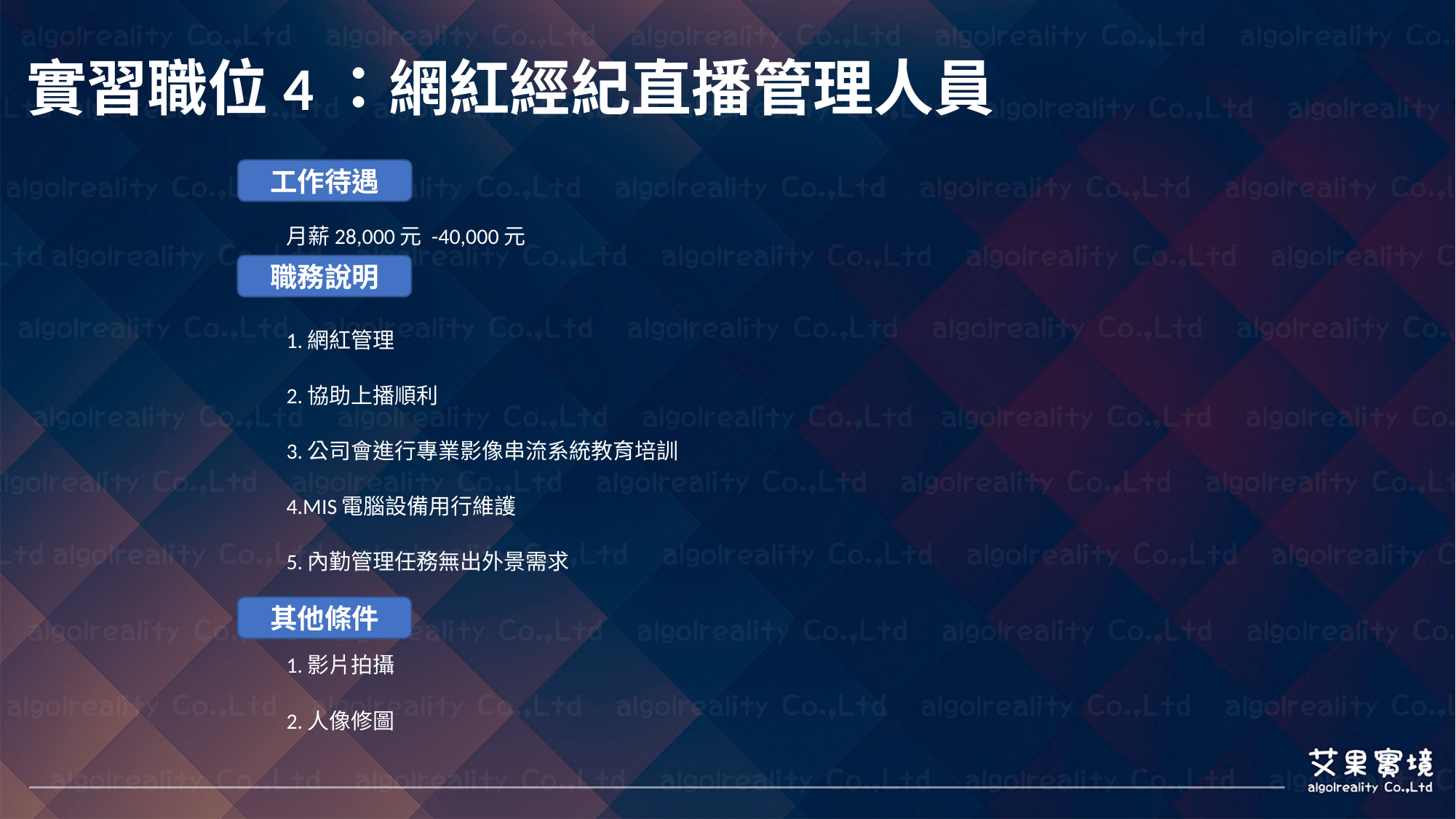

# 實習職位4：網紅經紀直播管理人員
工作待遇
月薪28,000元 -40,000元

1.網紅管理
2.協助上播順利
3.公司會進行專業影像串流系統教育培訓
4.MIS電腦設備用行維護
5.內勤管理任務無出外景需求

1.影片拍攝
2.人像修圖

職務說明
其他條件